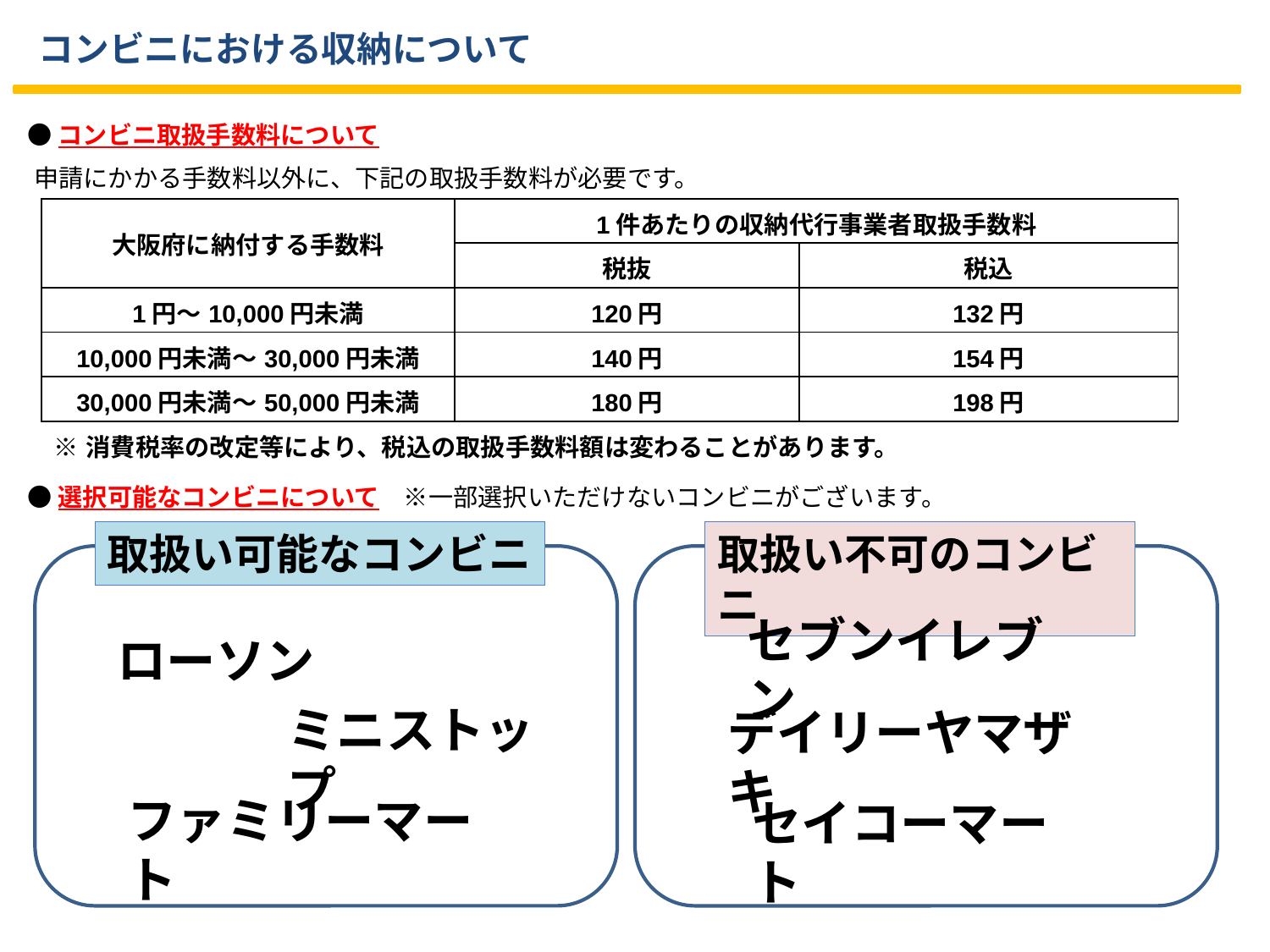

コンビニにおける収納について

●コンビニ取扱手数料について
申請にかかる手数料以外に、下記の取扱手数料が必要です。
| 大阪府に納付する手数料 | 1件あたりの収納代行事業者取扱手数料 |  |
| --- | --- | --- |
|  | 税抜 | 税込 |
| 1円～10,000円未満 | 120円 | 132円 |
| 10,000円未満～30,000円未満 | 140円 | 154円 |
| 30,000円未満～50,000円未満 | 180円 | 198円 |
| ※消費税率の改定等により、税込の取扱手数料額は変わることがあります。 |  |  |
●選択可能なコンビニについて　※一部選択いただけないコンビニがございます。
取扱い可能なコンビニ
取扱い不可のコンビニ

セブンイレブン
ローソン
ミニストップ
デイリーヤマザキ
ファミリーマート
セイコーマート